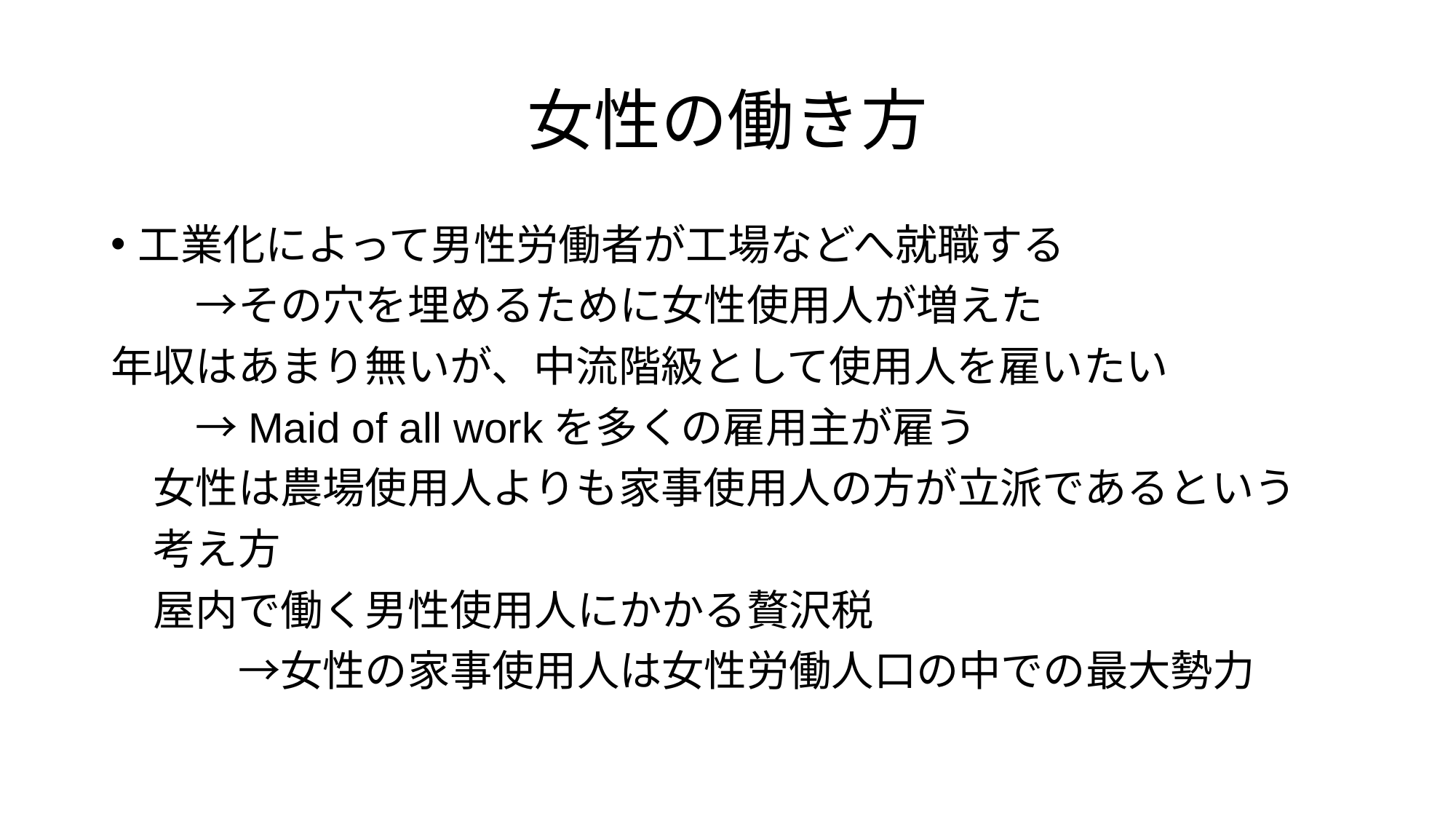

# 女性の働き方
工業化によって男性労働者が工場などへ就職する
　　→その穴を埋めるために女性使用人が増えた
年収はあまり無いが、中流階級として使用人を雇いたい
　　→Maid of all workを多くの雇用主が雇う
　女性は農場使用人よりも家事使用人の方が立派であるという
　考え方
　屋内で働く男性使用人にかかる贅沢税
　　　→女性の家事使用人は女性労働人口の中での最大勢力